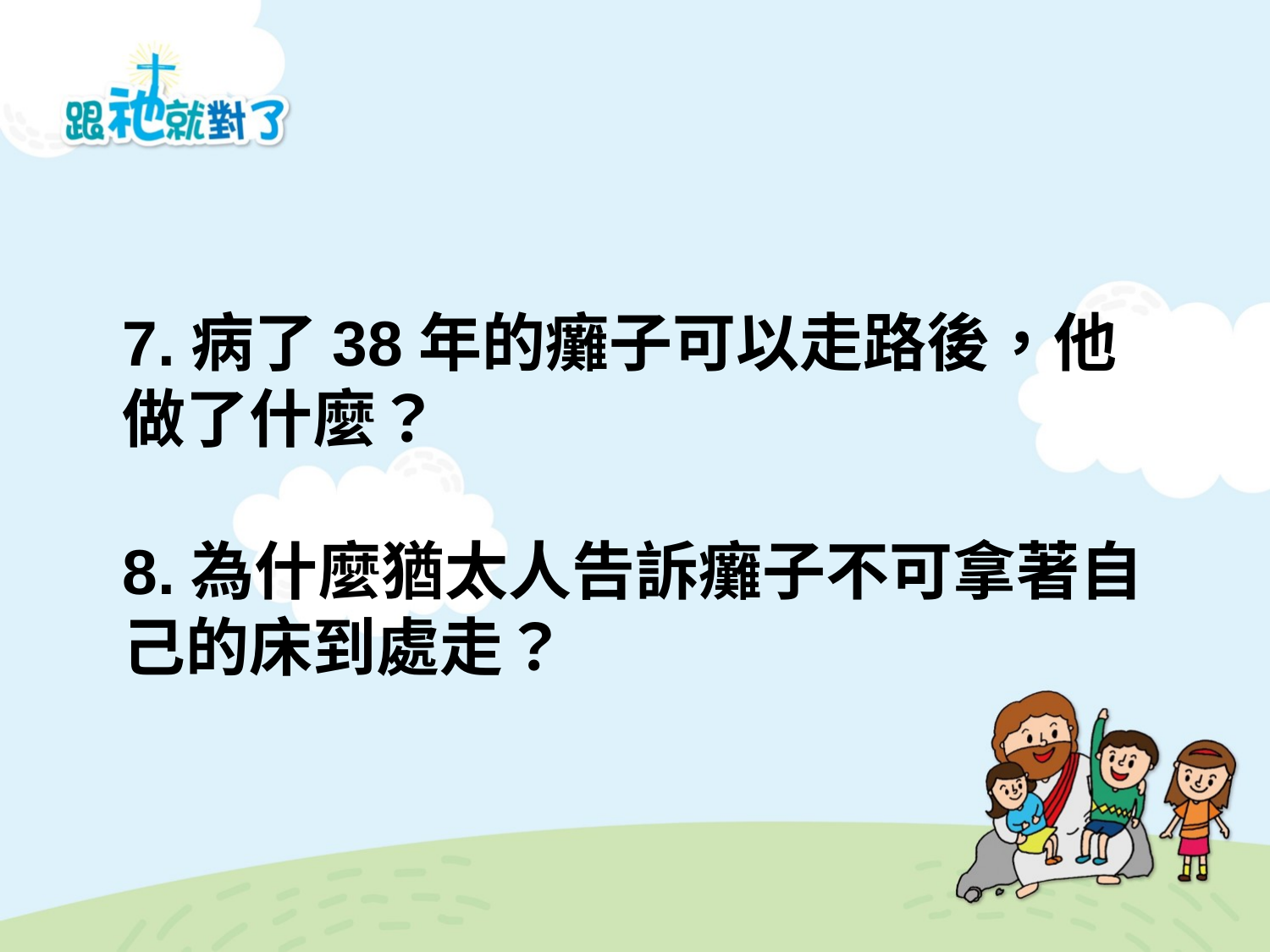

7.病了38年的癱子可以走路後，他做了什麼？

8.為什麼猶太人告訴癱子不可拿著自己的床到處走？